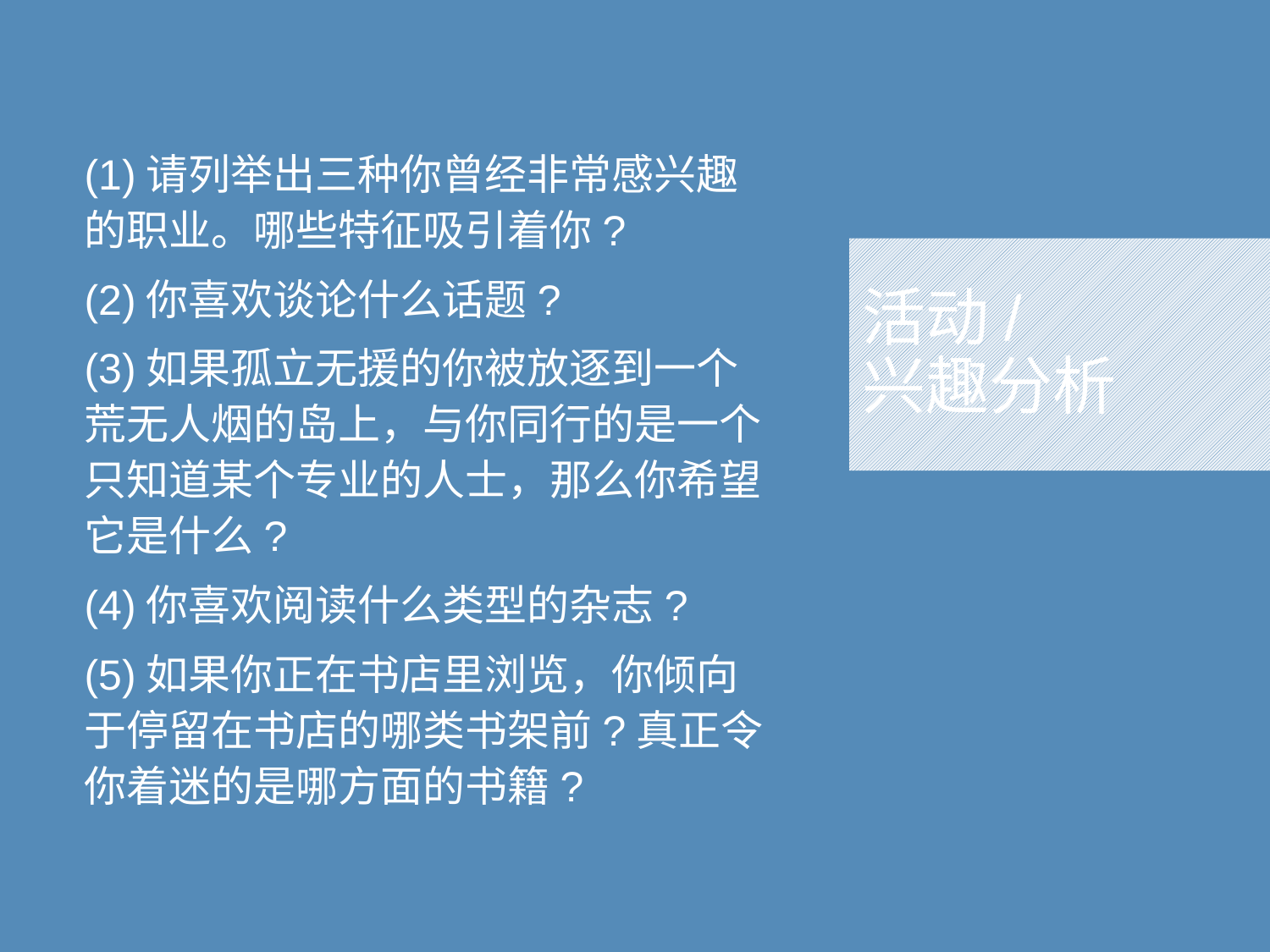

(1)请列举出三种你曾经非常感兴趣的职业。哪些特征吸引着你?
(2)你喜欢谈论什么话题?
(3)如果孤立无援的你被放逐到一个荒无人烟的岛上，与你同行的是一个只知道某个专业的人士，那么你希望它是什么?
(4)你喜欢阅读什么类型的杂志?
(5)如果你正在书店里浏览，你倾向于停留在书店的哪类书架前?真正令你着迷的是哪方面的书籍?
# 活动/ 兴趣分析